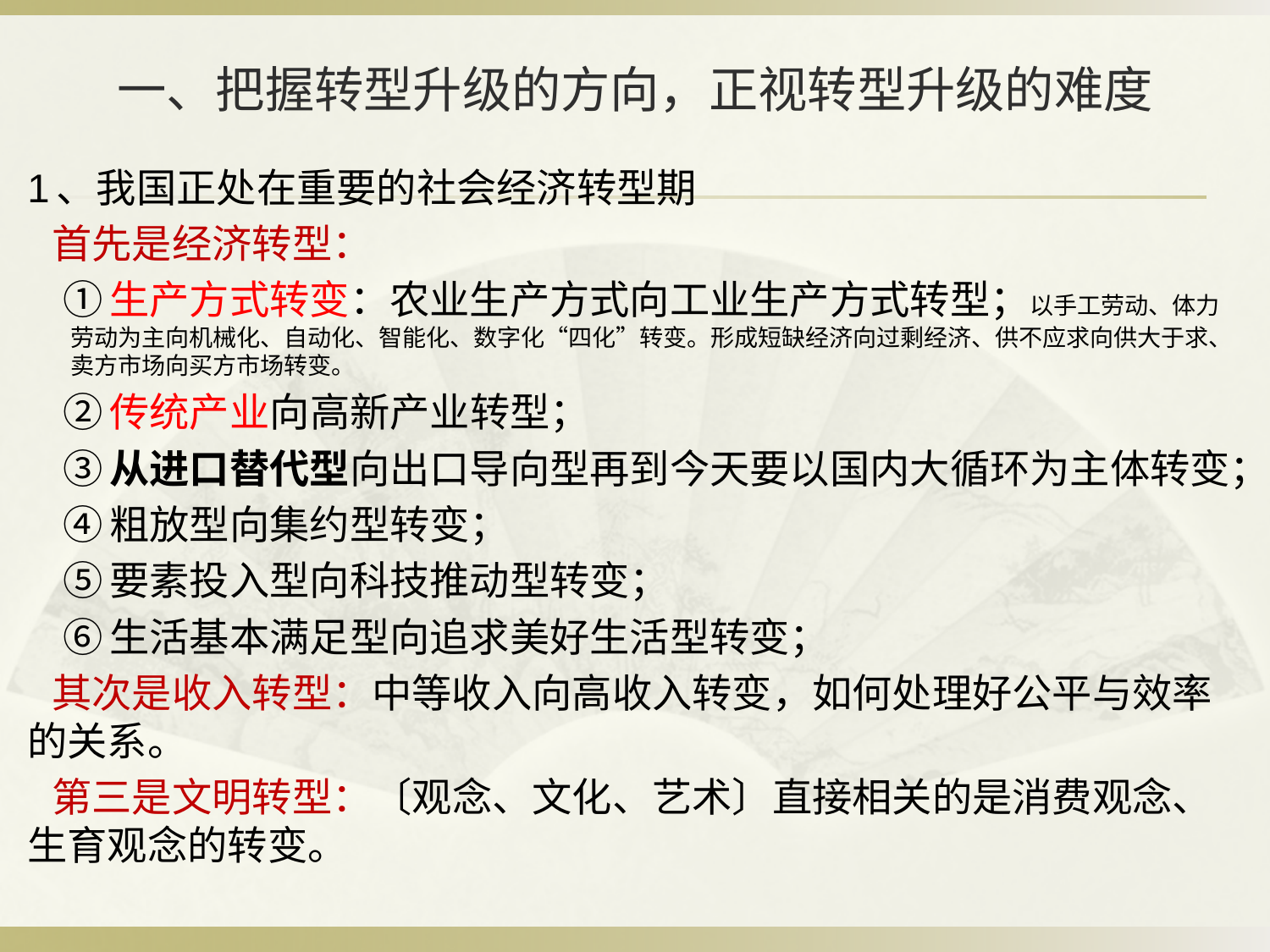

# 一、把握转型升级的方向，正视转型升级的难度
1、我国正处在重要的社会经济转型期
  首先是经济转型：
    ①生产方式转变：农业生产方式向工业生产方式转型；以手工劳动、体力劳动为主向机械化、自动化、智能化、数字化“四化”转变。形成短缺经济向过剩经济、供不应求向供大于求、卖方市场向买方市场转变。
    ②传统产业向高新产业转型；
    ③从进口替代型向出口导向型再到今天要以国内大循环为主体转变；
    ④粗放型向集约型转变；
    ⑤要素投入型向科技推动型转变；
    ⑥生活基本满足型向追求美好生活型转变；
  其次是收入转型：中等收入向高收入转变，如何处理好公平与效率的关系。
  第三是文明转型：〔观念、文化、艺术〕直接相关的是消费观念、生育观念的转变。